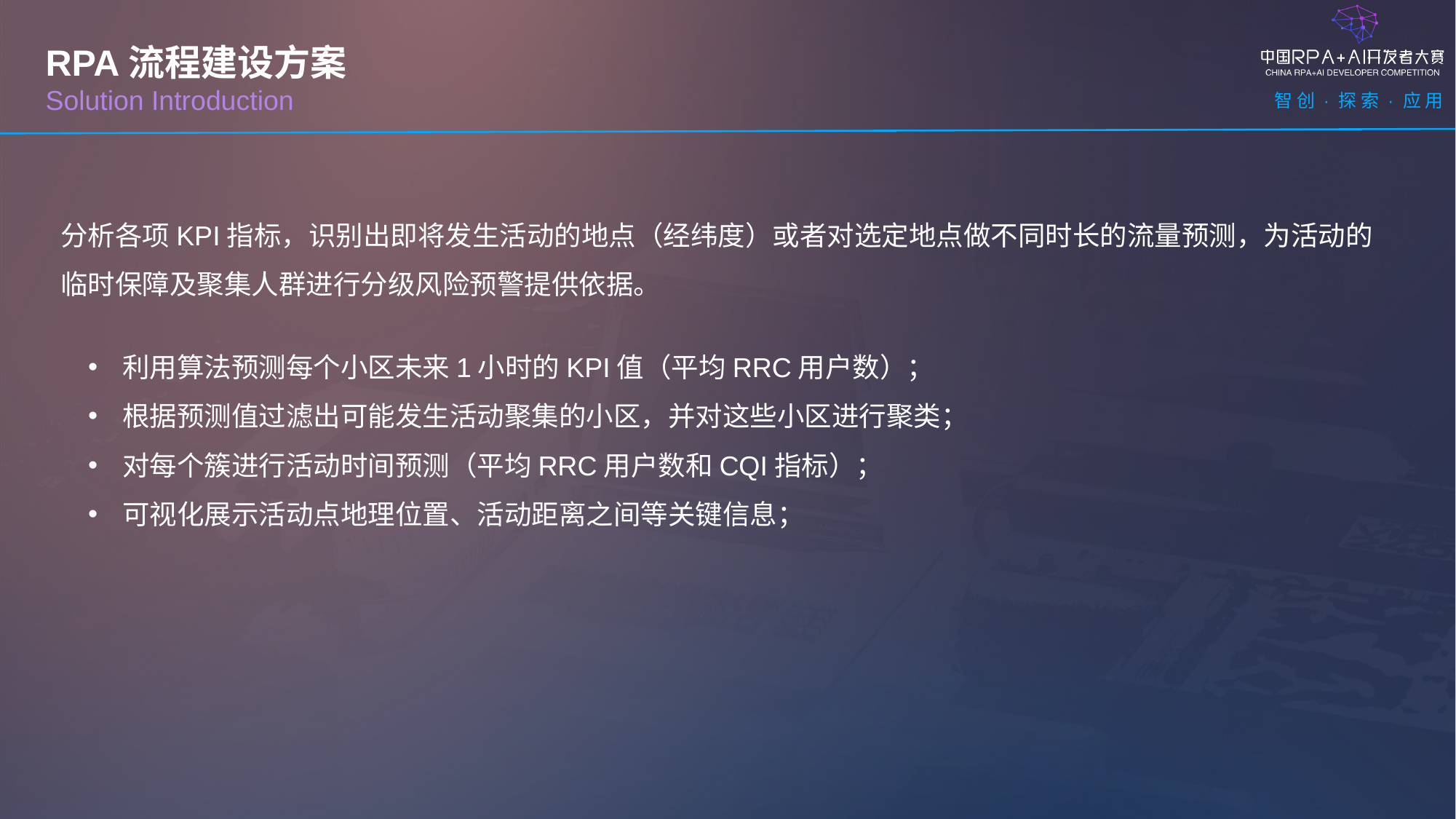

RPA流程建设方案
Solution Introduction

分析各项KPI指标，识别出即将发生活动的地点（经纬度）或者对选定地点做不同时长的流量预测，为活动的临时保障及聚集人群进行分级风险预警提供依据。
利用算法预测每个小区未来1小时的KPI值（平均RRC用户数）；
根据预测值过滤出可能发生活动聚集的小区，并对这些小区进行聚类；
对每个簇进行活动时间预测（平均RRC用户数和CQI指标）；
可视化展示活动点地理位置、活动距离之间等关键信息；